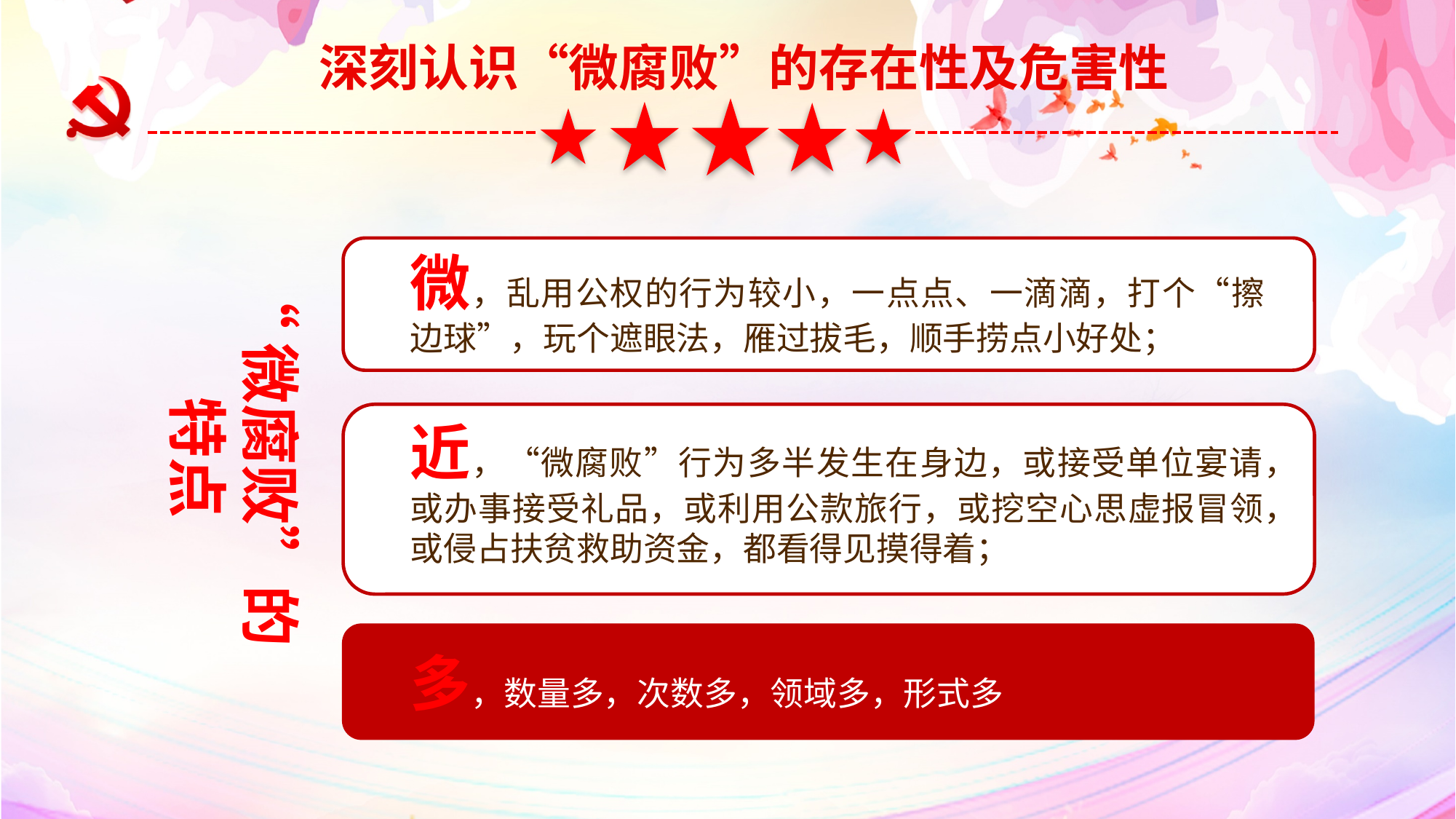

微，乱用公权的行为较小，一点点、一滴滴，打个“擦边球”，玩个遮眼法，雁过拔毛，顺手捞点小好处；
“微腐败”的
特点

近，“微腐败”行为多半发生在身边，或接受单位宴请，或办事接受礼品，或利用公款旅行，或挖空心思虚报冒领，或侵占扶贫救助资金，都看得见摸得着；

多，数量多，次数多，领域多，形式多